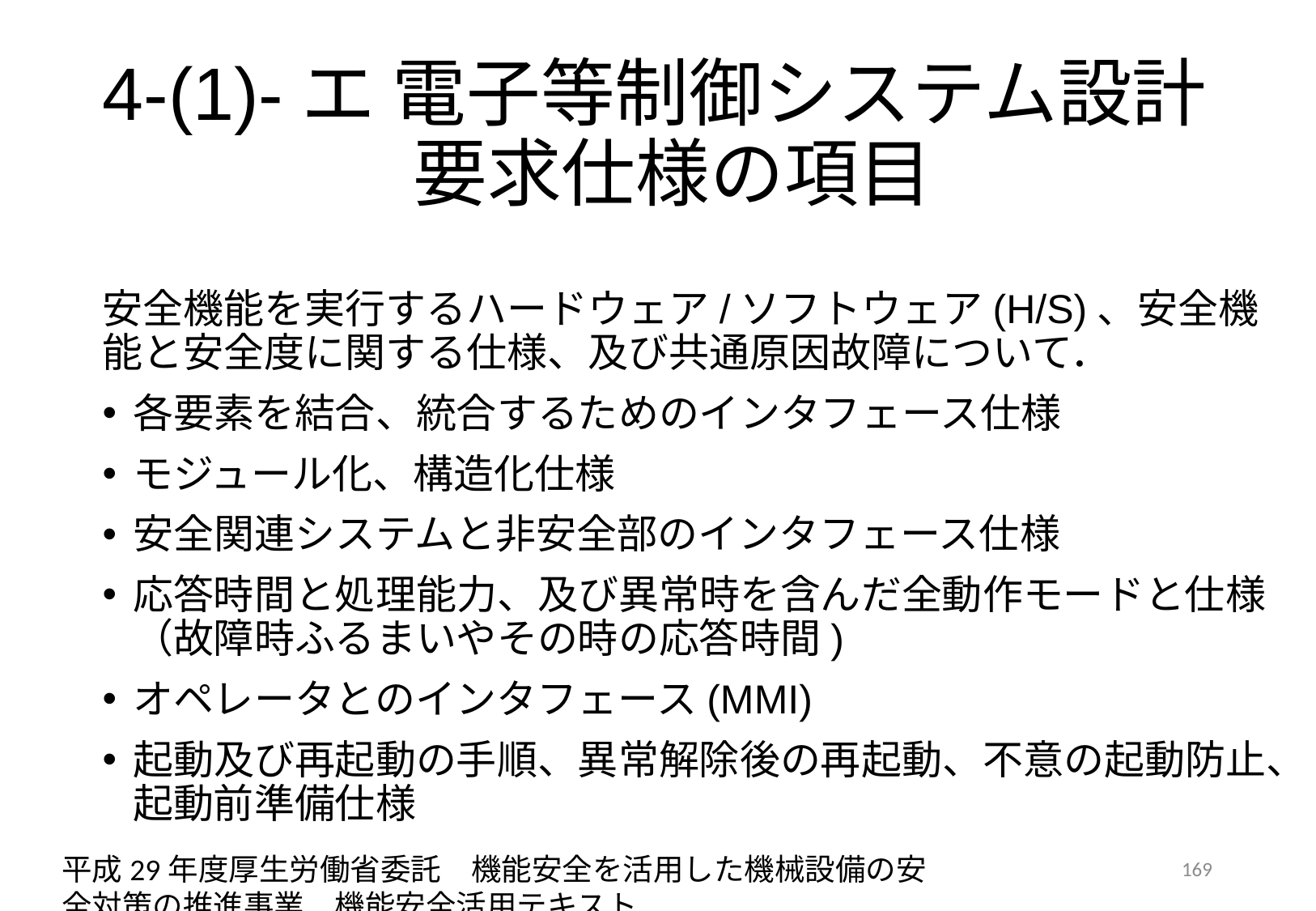

# 4-(1)-エ 電子等制御システム設計要求仕様の項目
安全機能を実行するハードウェア/ソフトウェア(H/S)、安全機能と安全度に関する仕様、及び共通原因故障について．
各要素を結合、統合するためのインタフェース仕様
モジュール化、構造化仕様
安全関連システムと非安全部のインタフェース仕様
応答時間と処理能力、及び異常時を含んだ全動作モードと仕様（故障時ふるまいやその時の応答時間)
オペレータとのインタフェース(MMI)
起動及び再起動の手順、異常解除後の再起動、不意の起動防止、起動前準備仕様
平成29年度厚生労働省委託　機能安全を活用した機械設備の安全対策の推進事業　機能安全活用テキスト
169